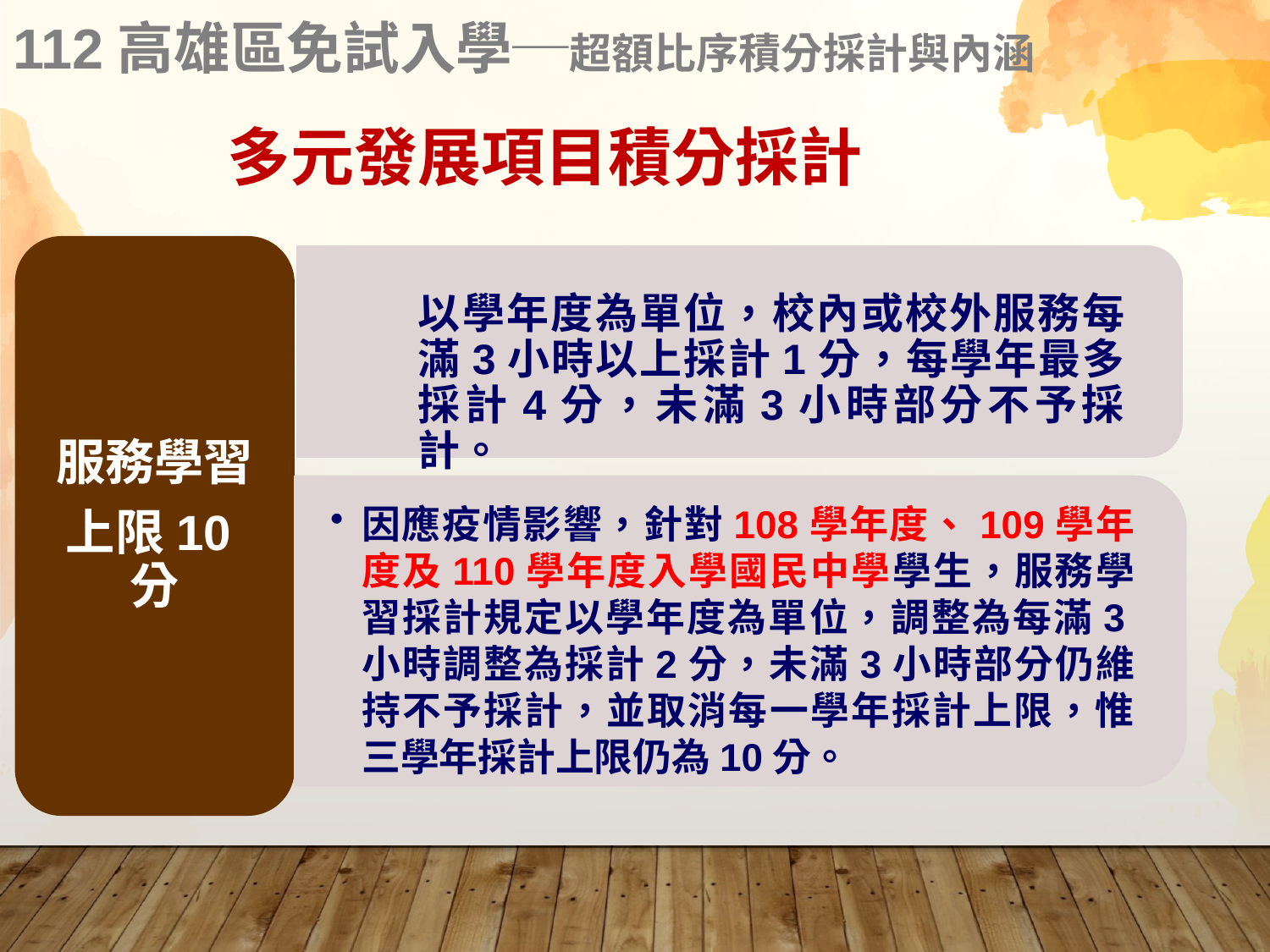

112高雄區免試入學─超額比序積分採計與內涵
多元發展項目積分採計

服務學習
上限10分

以學年度為單位，校內或校外服務每滿3小時以上採計1分，每學年最多採計4分，未滿3小時部分不予採計。

因應疫情影響，針對108學年度、109學年度及110學年度入學國民中學學生，服務學習採計規定以學年度為單位，調整為每滿3小時調整為採計2分，未滿3小時部分仍維持不予採計，並取消每一學年採計上限，惟三學年採計上限仍為10分。